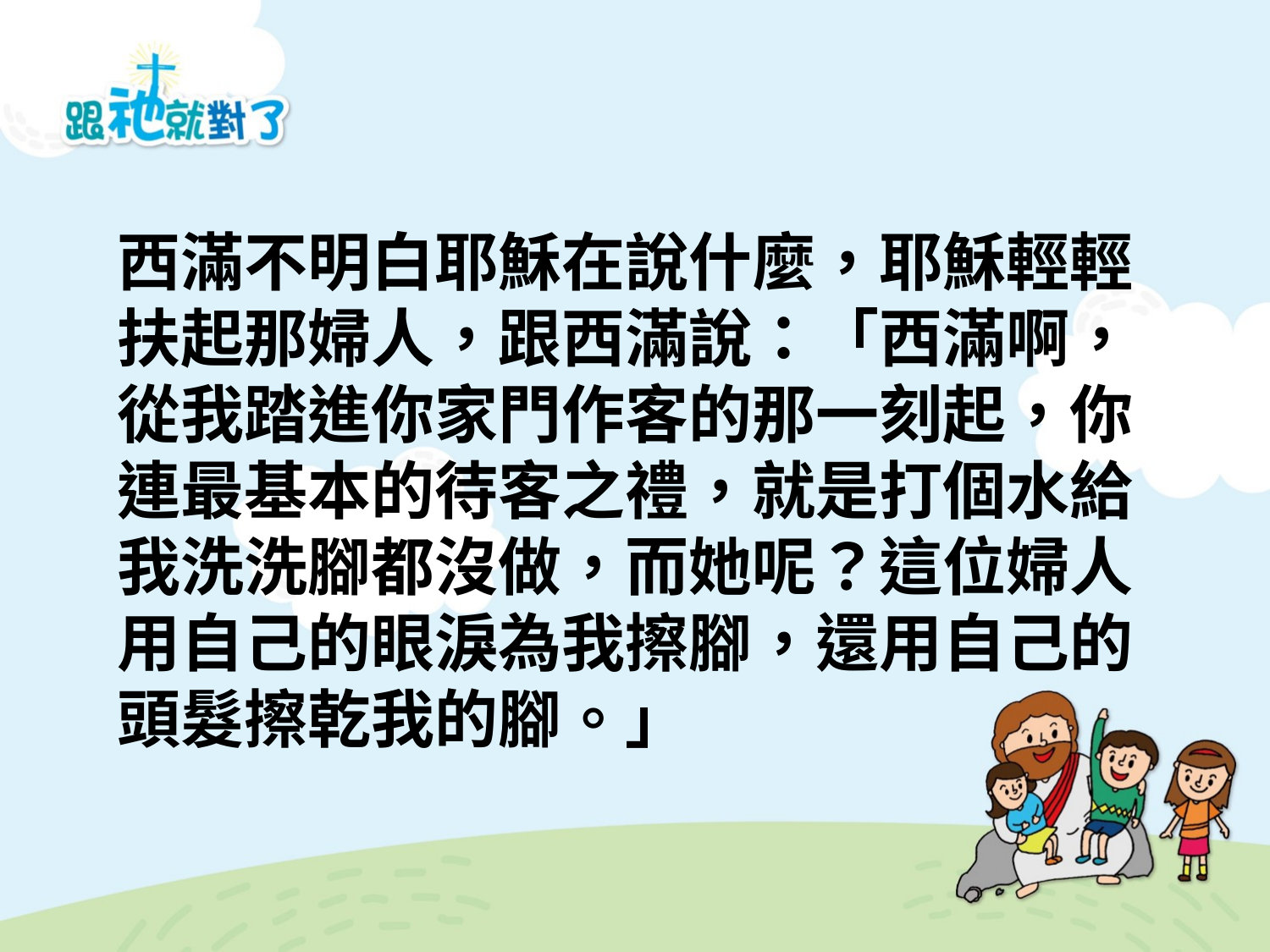

西滿不明白耶穌在說什麼，耶穌輕輕扶起那婦人，跟西滿說：「西滿啊，從我踏進你家門作客的那一刻起，你連最基本的待客之禮，就是打個水給我洗洗腳都沒做，而她呢？這位婦人用自己的眼淚為我擦腳，還用自己的頭髮擦乾我的腳。」